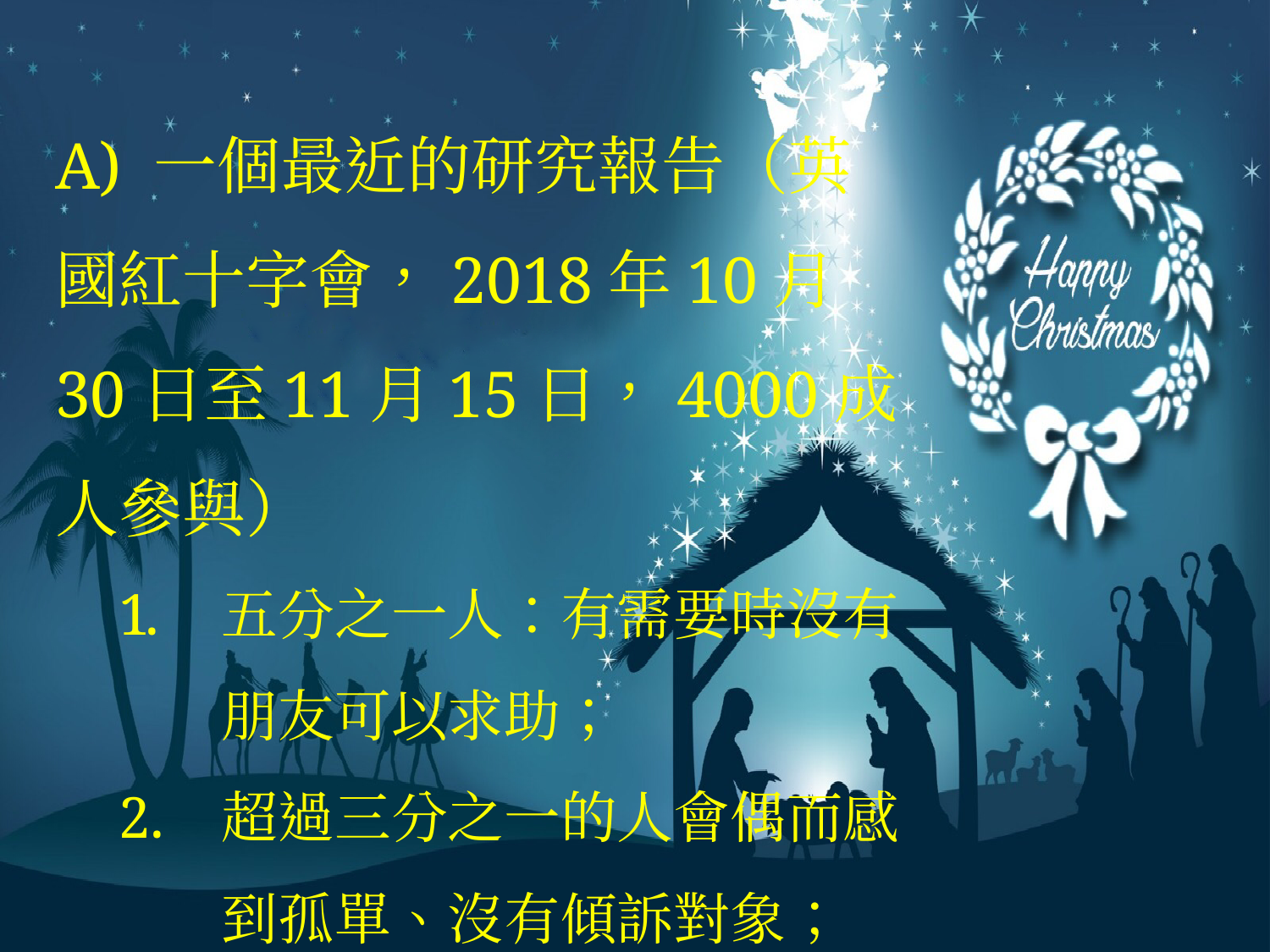

#
A) 一個最近的研究報告（英國紅十字會，2018年10月30日至11月15日，4000成人參與）
五分之一人：有需要時沒有朋友可以求助；
超過三分之一的人會偶而感到孤單、沒有傾訴對象；